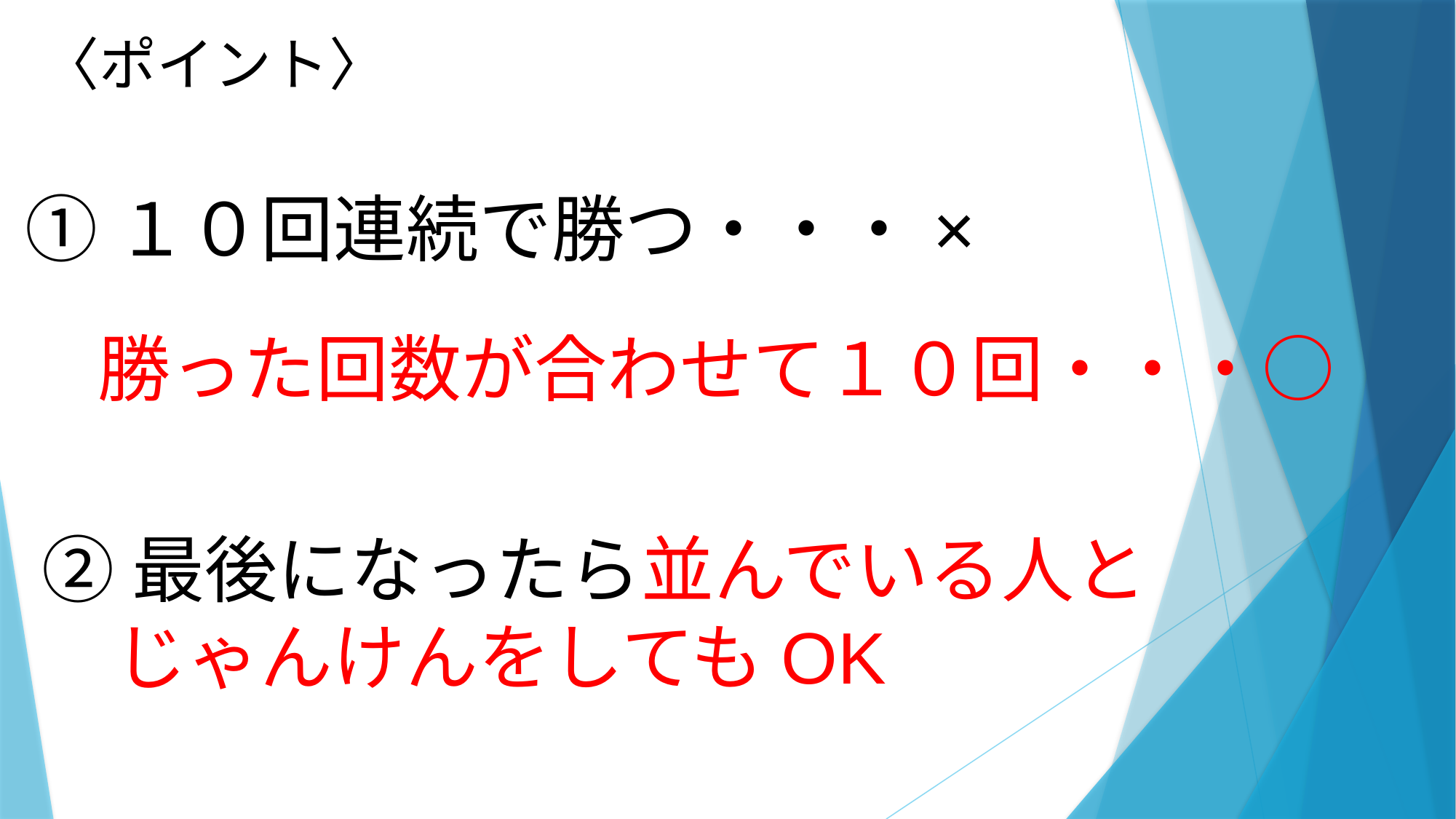

# 〈ポイント〉
①１０回連続で勝つ・・・×

　勝った回数が合わせて１０回・・・○
②最後になったら並んでいる人と
　じゃんけんをしてもOK